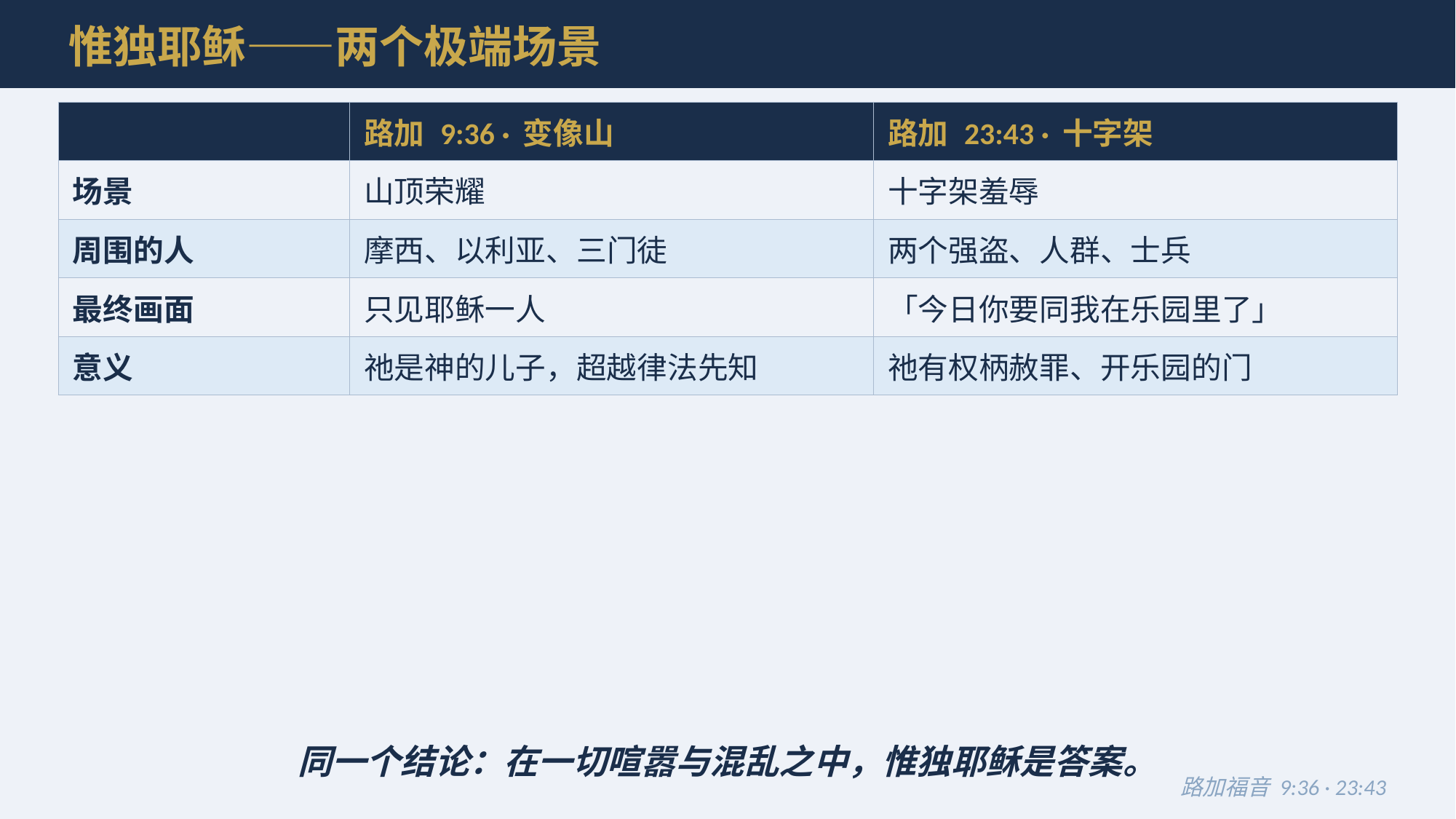

惟独耶稣——两个极端场景
|  | 路加 9:36 · 变像山 | 路加 23:43 · 十字架 |
| --- | --- | --- |
| 场景 | 山顶荣耀 | 十字架羞辱 |
| 周围的人 | 摩西、以利亚、三门徒 | 两个强盗、人群、士兵 |
| 最终画面 | 只见耶稣一人 | 「今日你要同我在乐园里了」 |
| 意义 | 祂是神的儿子，超越律法先知 | 祂有权柄赦罪、开乐园的门 |
同一个结论：在一切喧嚣与混乱之中，惟独耶稣是答案。
路加福音 9:36 · 23:43